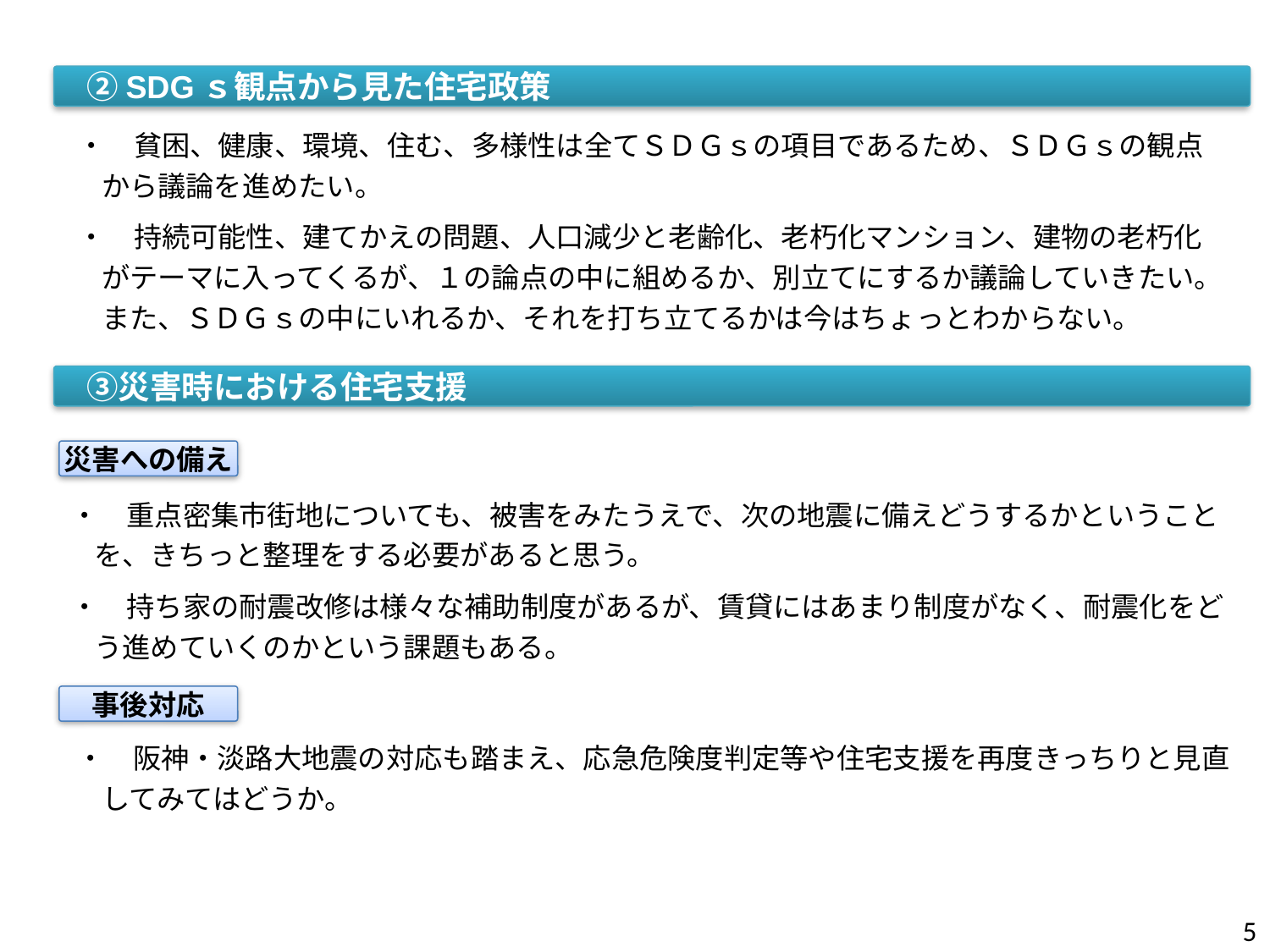

②SDGｓ観点から見た住宅政策
・　貧困、健康、環境、住む、多様性は全てＳＤＧｓの項目であるため、ＳＤＧｓの観点から議論を進めたい。
・　持続可能性、建てかえの問題、人口減少と老齢化、老朽化マンション、建物の老朽化がテーマに入ってくるが、１の論点の中に組めるか、別立てにするか議論していきたい。また、ＳＤＧｓの中にいれるか、それを打ち立てるかは今はちょっとわからない。
　③災害時における住宅支援
災害への備え
・　重点密集市街地についても、被害をみたうえで、次の地震に備えどうするかということを、きちっと整理をする必要があると思う。
・　持ち家の耐震改修は様々な補助制度があるが、賃貸にはあまり制度がなく、耐震化をどう進めていくのかという課題もある。
事後対応
・　阪神・淡路大地震の対応も踏まえ、応急危険度判定等や住宅支援を再度きっちりと見直してみてはどうか。
5